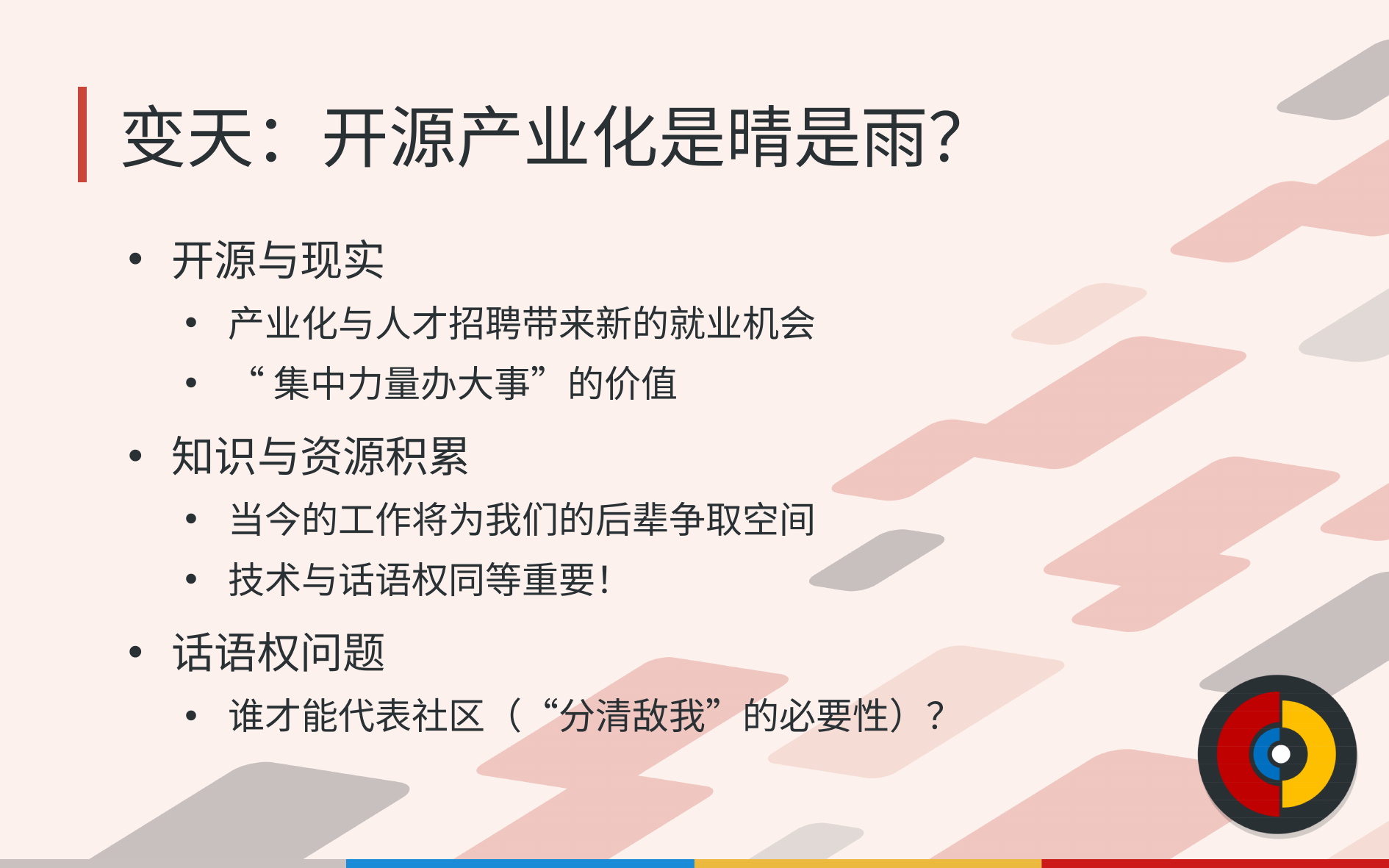

# 变天：开源产业化是晴是雨？
开源与现实
产业化与人才招聘带来新的就业机会
“集中力量办大事”的价值
知识与资源积累
当今的工作将为我们的后辈争取空间
技术与话语权同等重要！
话语权问题
谁才能代表社区（“分清敌我”的必要性）？